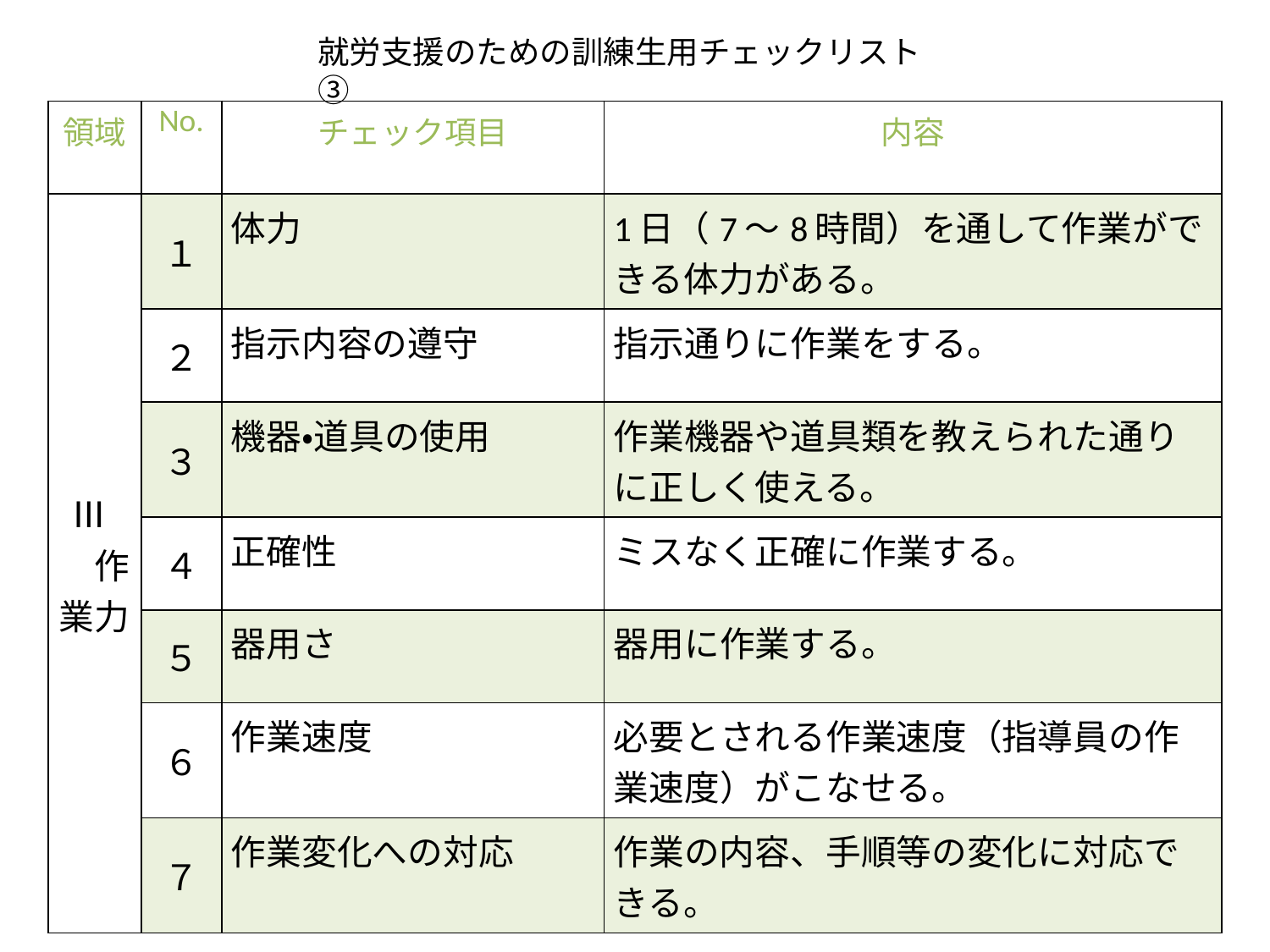

就労支援のための訓練生用チェックリスト③
| 領域 | No. | チェック項目 | 内容 |
| --- | --- | --- | --- |
| Ⅲ　作業力 | １ | 体力 | 1日（7～8時間）を通して作業ができる体力がある。 |
|  | ２ | 指示内容の遵守 | 指示通りに作業をする。 |
|  | ３ | 機器・道具の使用 | 作業機器や道具類を教えられた通りに正しく使える。 |
|  | ４ | 正確性 | ミスなく正確に作業する。 |
|  | ５ | 器用さ | 器用に作業する。 |
|  | ６ | 作業速度 | 必要とされる作業速度（指導員の作業速度）がこなせる。 |
|  | ７ | 作業変化への対応 | 作業の内容、手順等の変化に対応できる。 |